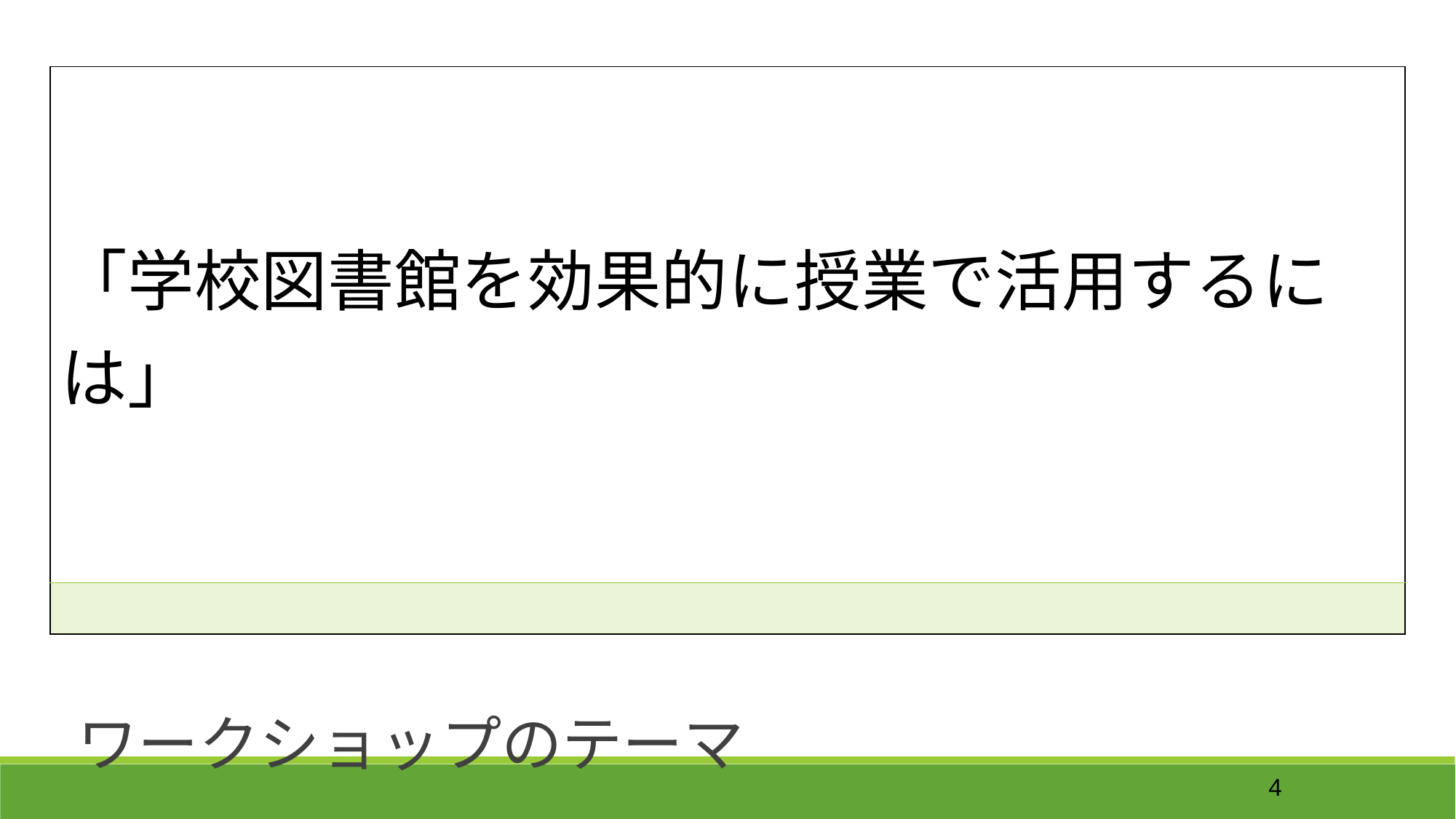

| 「学校図書館を効果的に授業で活用するには」 |
| --- |
|  |
　ワークショップのテーマ

4